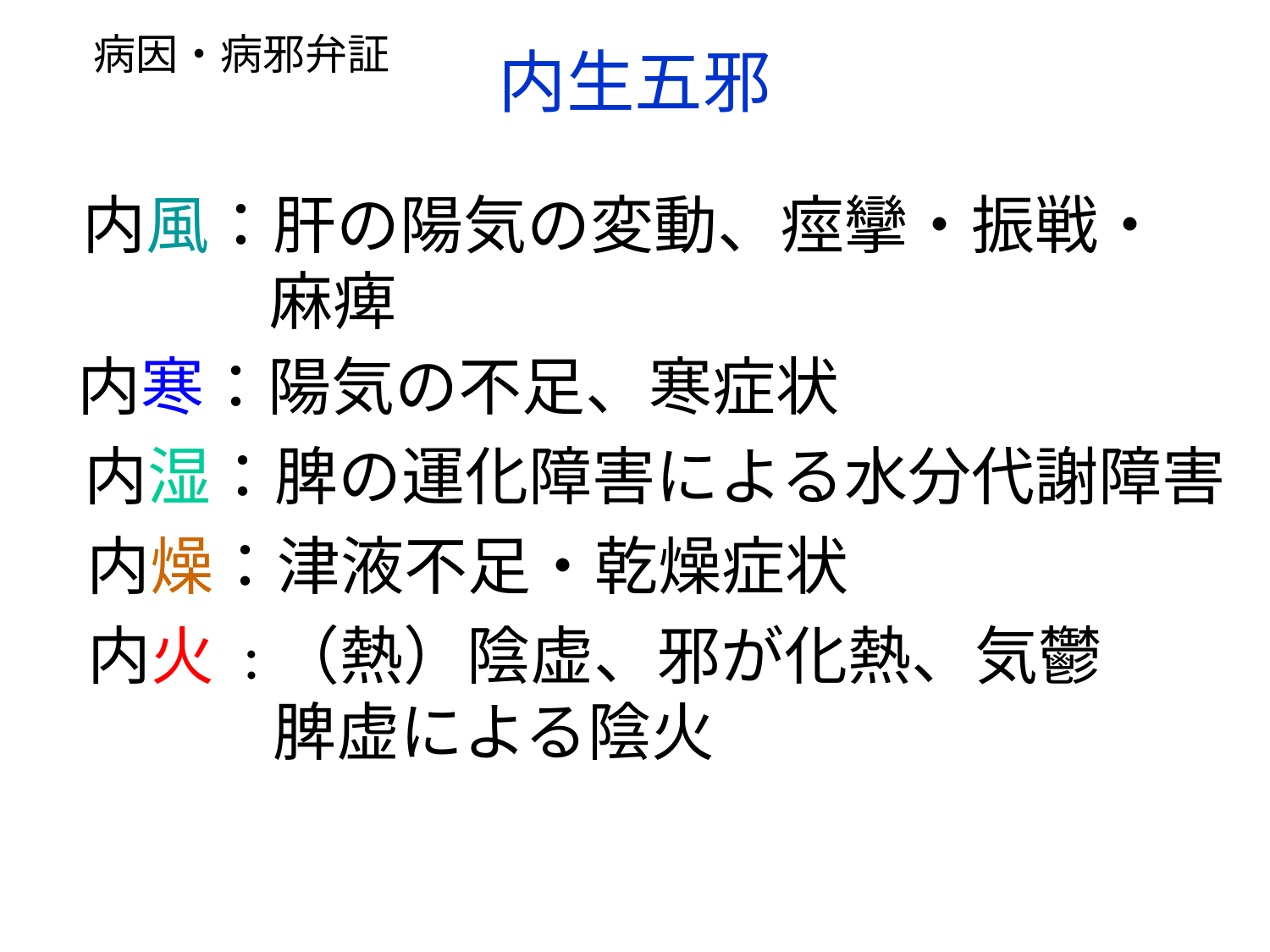

病因・病邪弁証
# 内生五邪
内風：肝の陽気の変動、痙攣・振戦・麻痺
内寒：陽気の不足、寒症状
内湿：脾の運化障害による水分代謝障害
内燥：津液不足・乾燥症状
内火 :（熱）陰虚、邪が化熱、気鬱
            脾虚による陰火